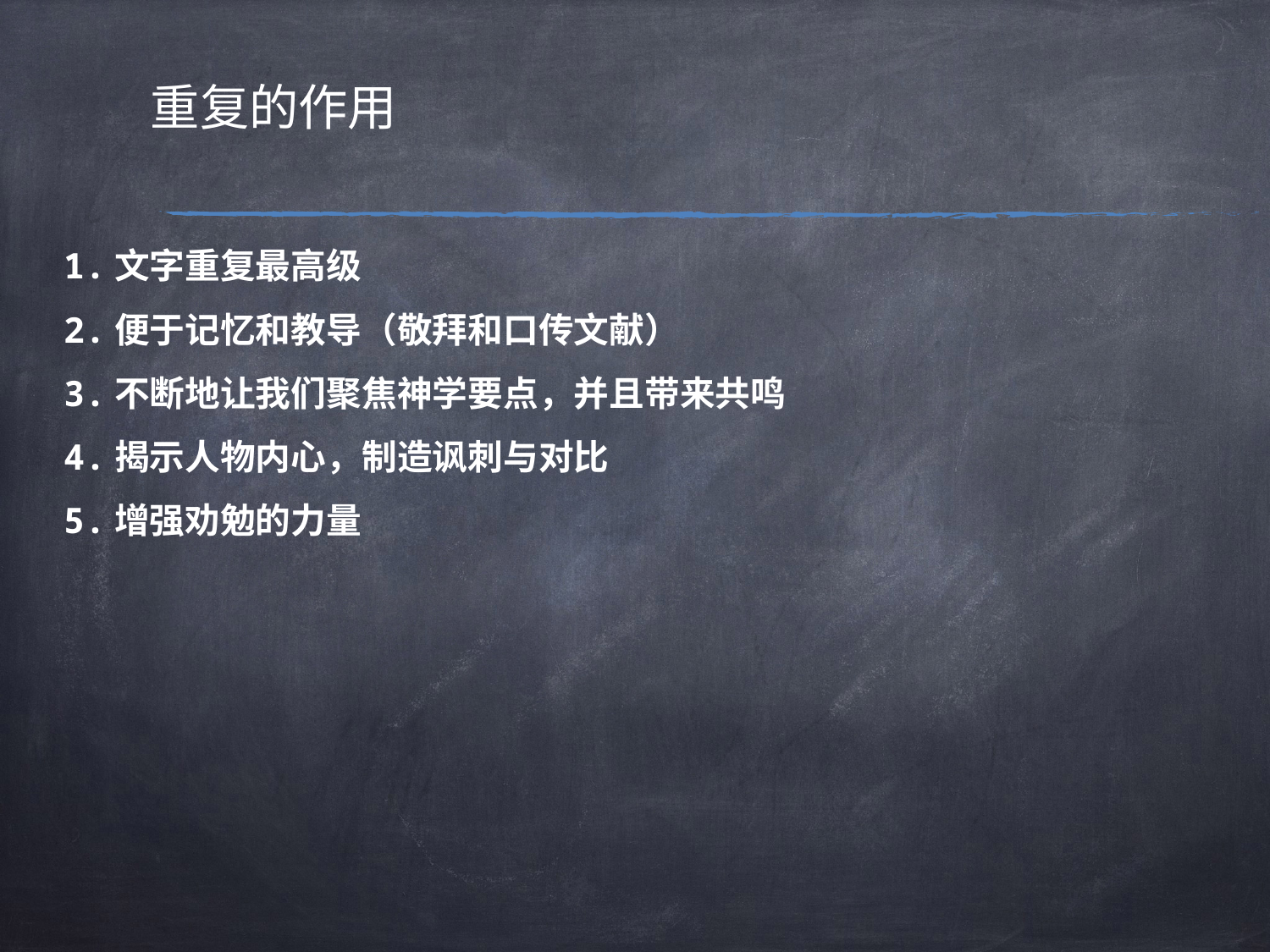

# 重复的作用
1.文字重复最高级
2.便于记忆和教导（敬拜和口传文献）
3.不断地让我们聚焦神学要点，并且带来共鸣
4.揭示人物内心，制造讽刺与对比
5.增强劝勉的力量